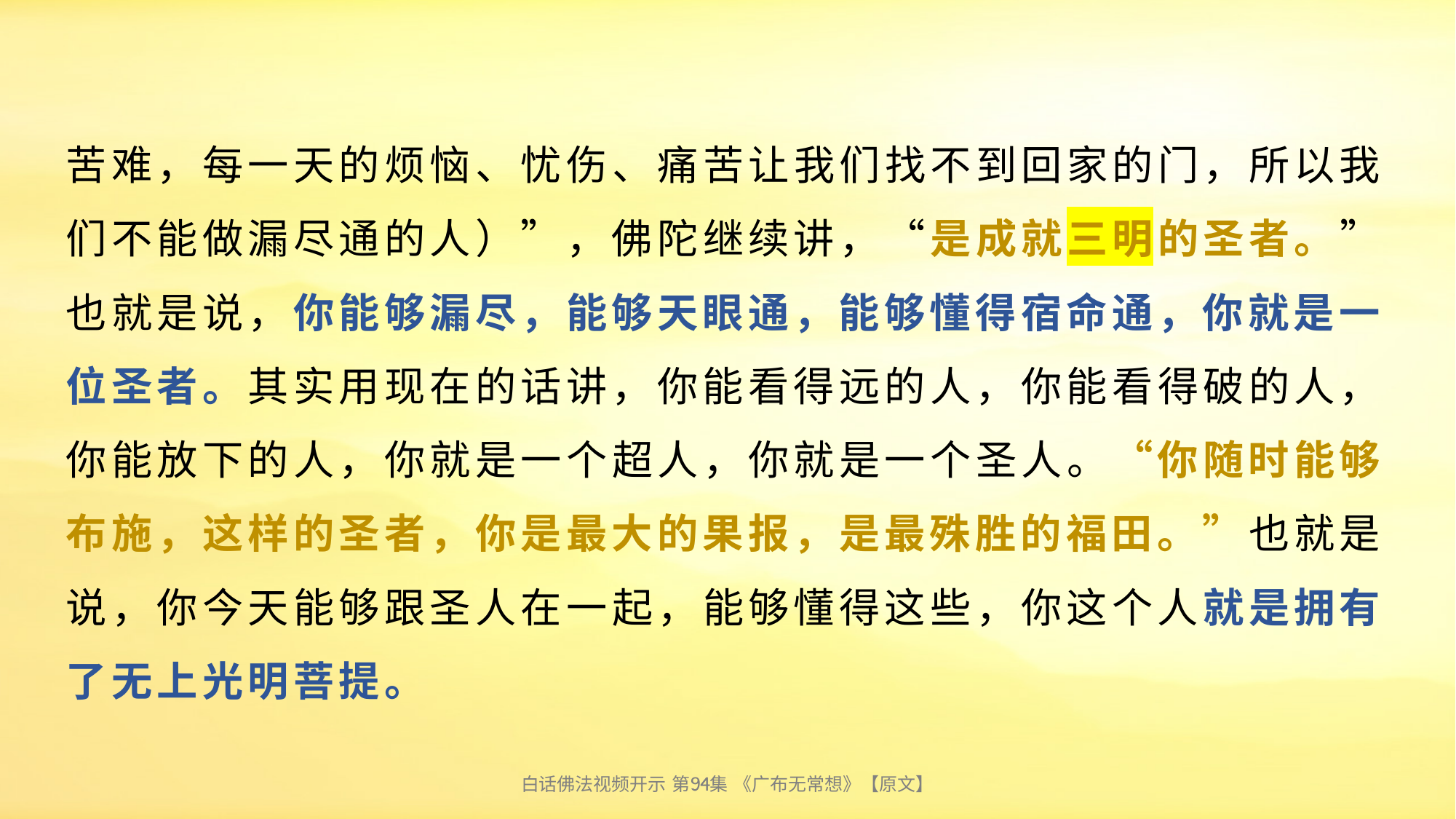

# 苦难，每一天的烦恼、忧伤、痛苦让我们找不到回家的门，所以我们不能做漏尽通的人）”，佛陀继续讲，“是成就三明的圣者。”也就是说，你能够漏尽，能够天眼通，能够懂得宿命通，你就是一位圣者。其实用现在的话讲，你能看得远的人，你能看得破的人，你能放下的人，你就是一个超人，你就是一个圣人。“你随时能够布施，这样的圣者，你是最大的果报，是最殊胜的福田。”也就是说，你今天能够跟圣人在一起，能够懂得这些，你这个人就是拥有了无上光明菩提。
白话佛法视频开示 第94集 《广布无常想》【原文】